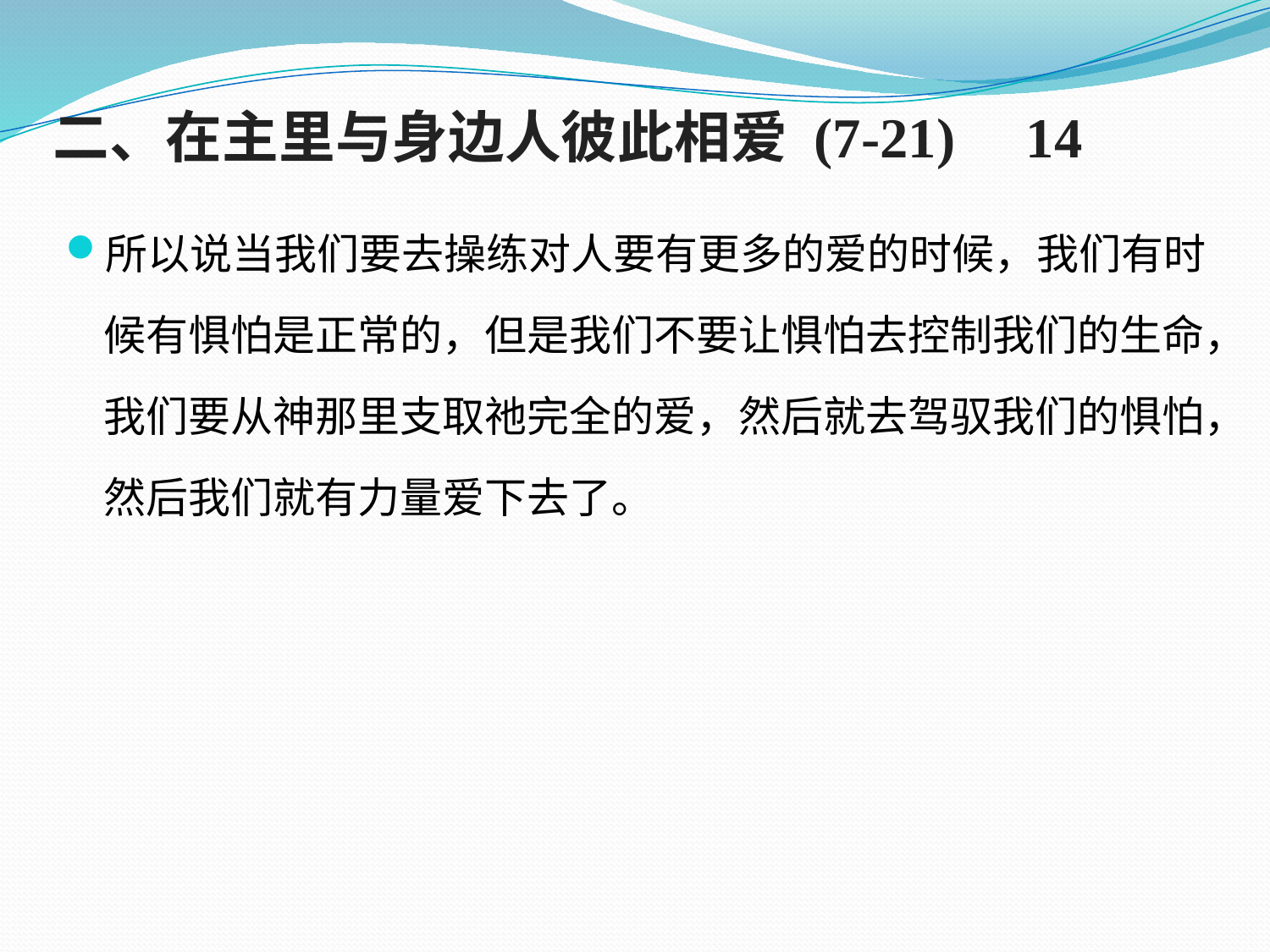

# 二、在主里与身边人彼此相爱 (7-21)     14
所以说当我们要去操练对人要有更多的爱的时候，我们有时候有惧怕是正常的，但是我们不要让惧怕去控制我们的生命，我们要从神那里支取祂完全的爱，然后就去驾驭我们的惧怕，然后我们就有力量爱下去了。